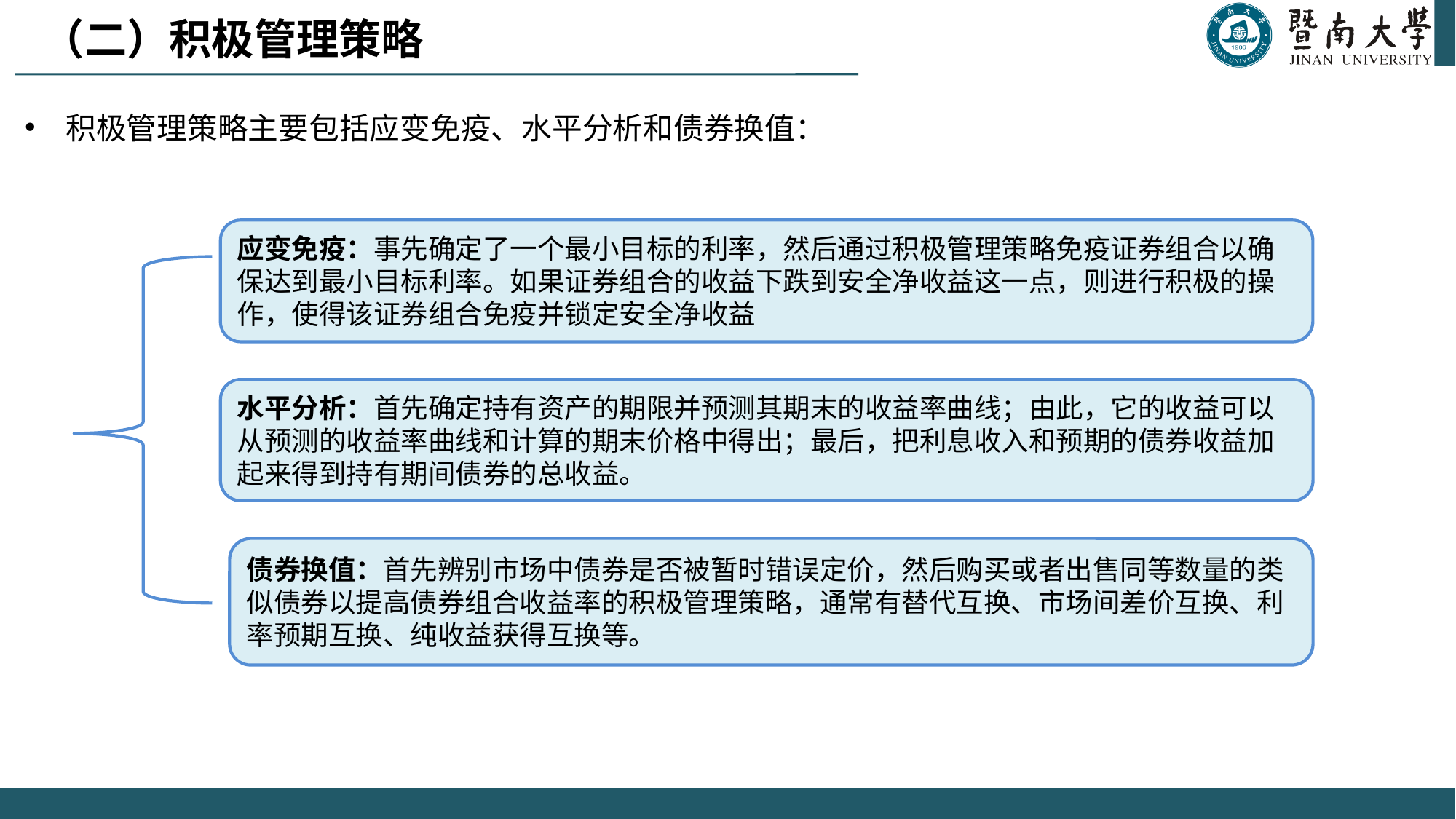

# （二）积极管理策略
积极管理策略主要包括应变免疫、水平分析和债券换值：

应变免疫：事先确定了一个最小目标的利率，然后通过积极管理策略免疫证券组合以确保达到最小目标利率。如果证券组合的收益下跌到安全净收益这一点，则进行积极的操作，使得该证券组合免疫并锁定安全净收益

水平分析：首先确定持有资产的期限并预测其期末的收益率曲线；由此，它的收益可以从预测的收益率曲线和计算的期末价格中得出；最后，把利息收入和预期的债券收益加起来得到持有期间债券的总收益。
债券换值：首先辨别市场中债券是否被暂时错误定价，然后购买或者出售同等数量的类似债券以提高债券组合收益率的积极管理策略，通常有替代互换、市场间差价互换、利率预期互换、纯收益获得互换等。